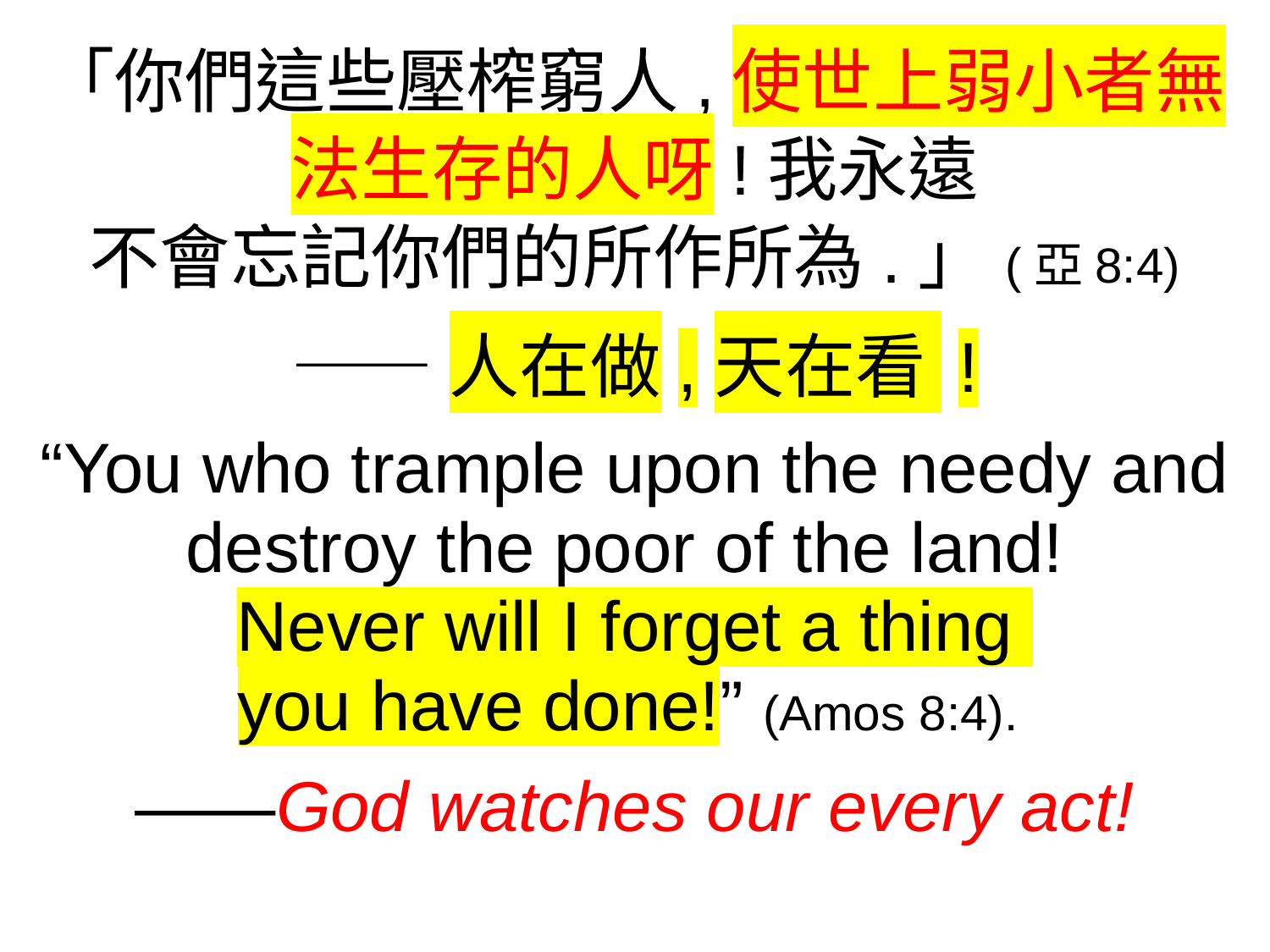

「你們這些壓榨窮人,使世上弱小者無法生存的人呀!我永遠
不會忘記你們的所作所為.」(亞8:4)
——人在做,天在看 !
“You who trample upon the needy and destroy the poor of the land!
Never will I forget a thing
you have done!” (Amos 8:4).
——God watches our every act!